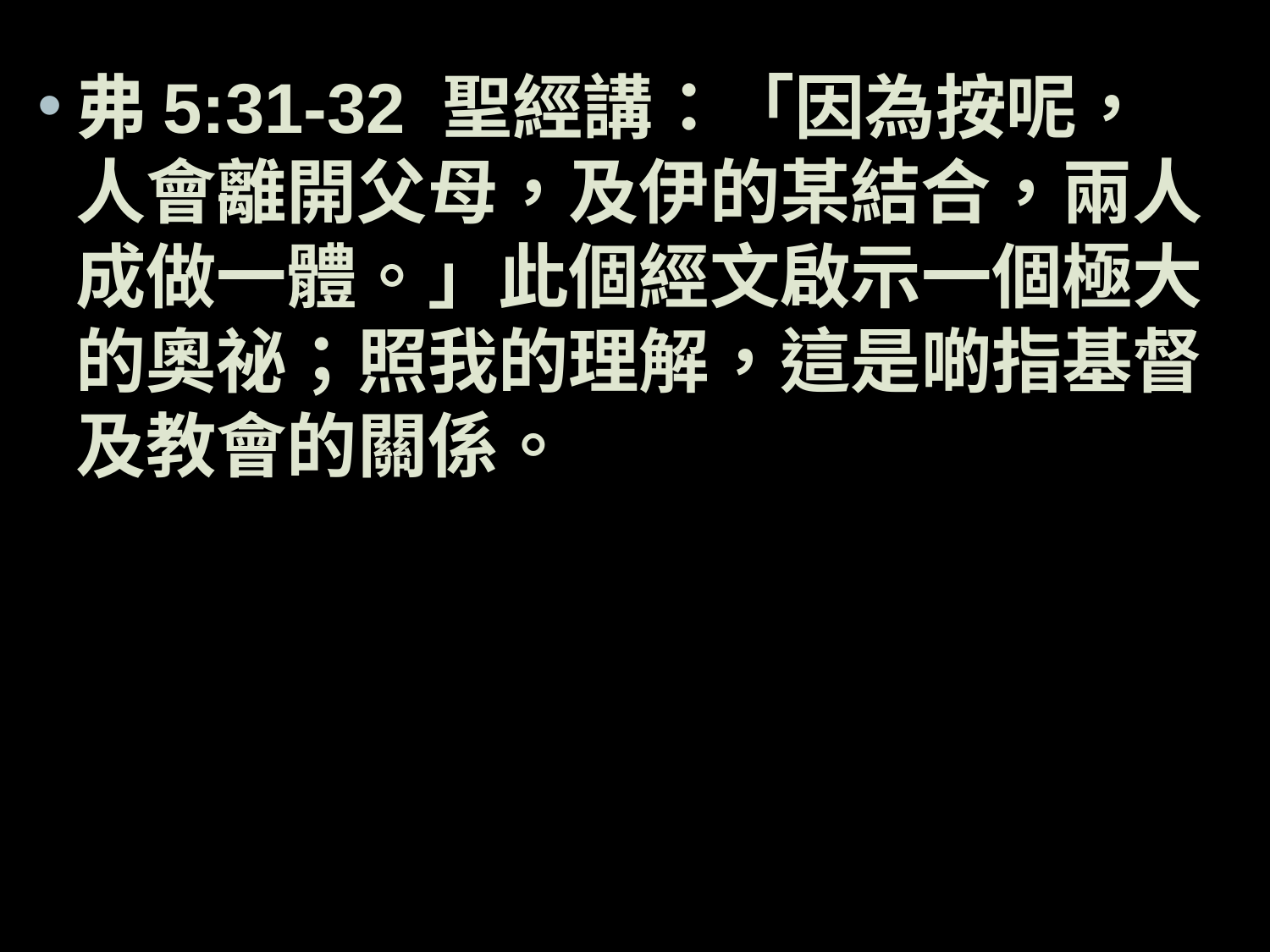

弗5:31-32 聖經講：「因為按呢，人會離開父母，及伊的某結合，兩人成做一體。」此個經文啟示一個極大的奧祕；照我的理解，這是啲指基督及教會的關係。